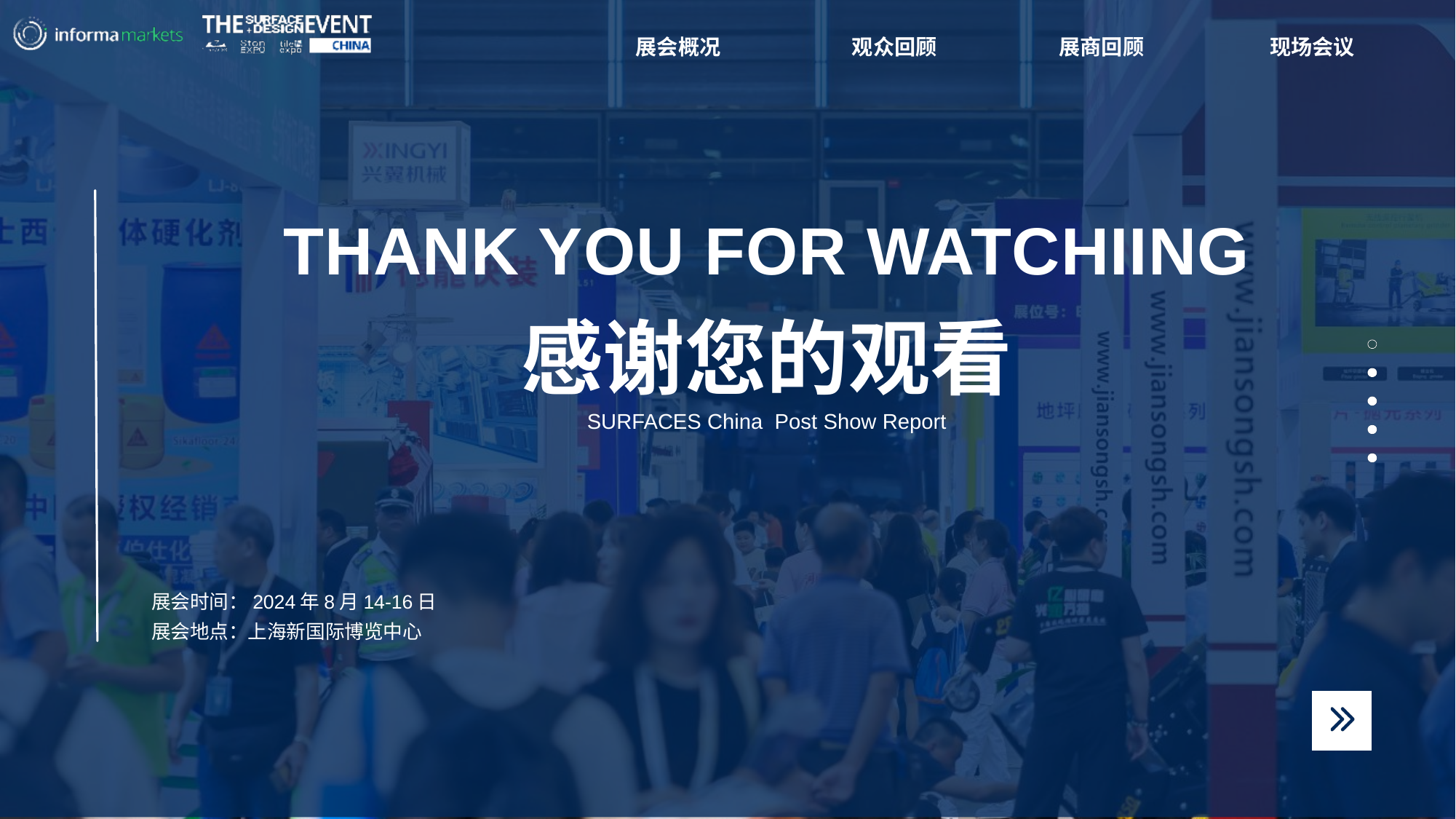

展会概况
观众回顾
展商回顾
现场会议
THANK YOU FOR WATCHIING
感谢您的观看

SURFACES China  Post Show Report

展会时间：2024年8月14-16日
展会地点：上海新国际博览中心